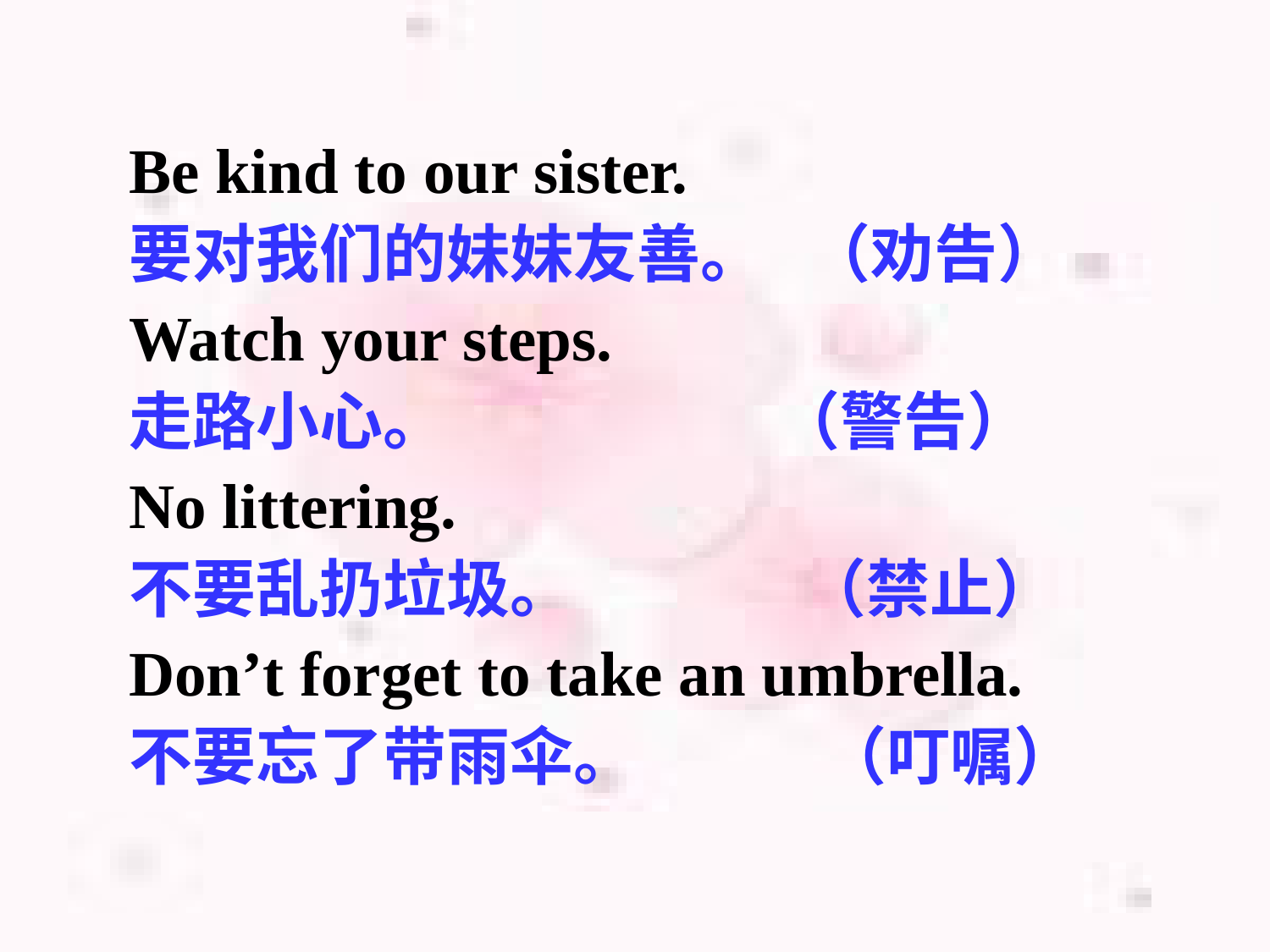

Be kind to our sister.
要对我们的妹妹友善。   （劝告）
Watch your steps.
走路小心。                       （警告）
No littering.
不要乱扔垃圾。                （禁止）
Don’t forget to take an umbrella.
不要忘了带雨伞。             （叮嘱）